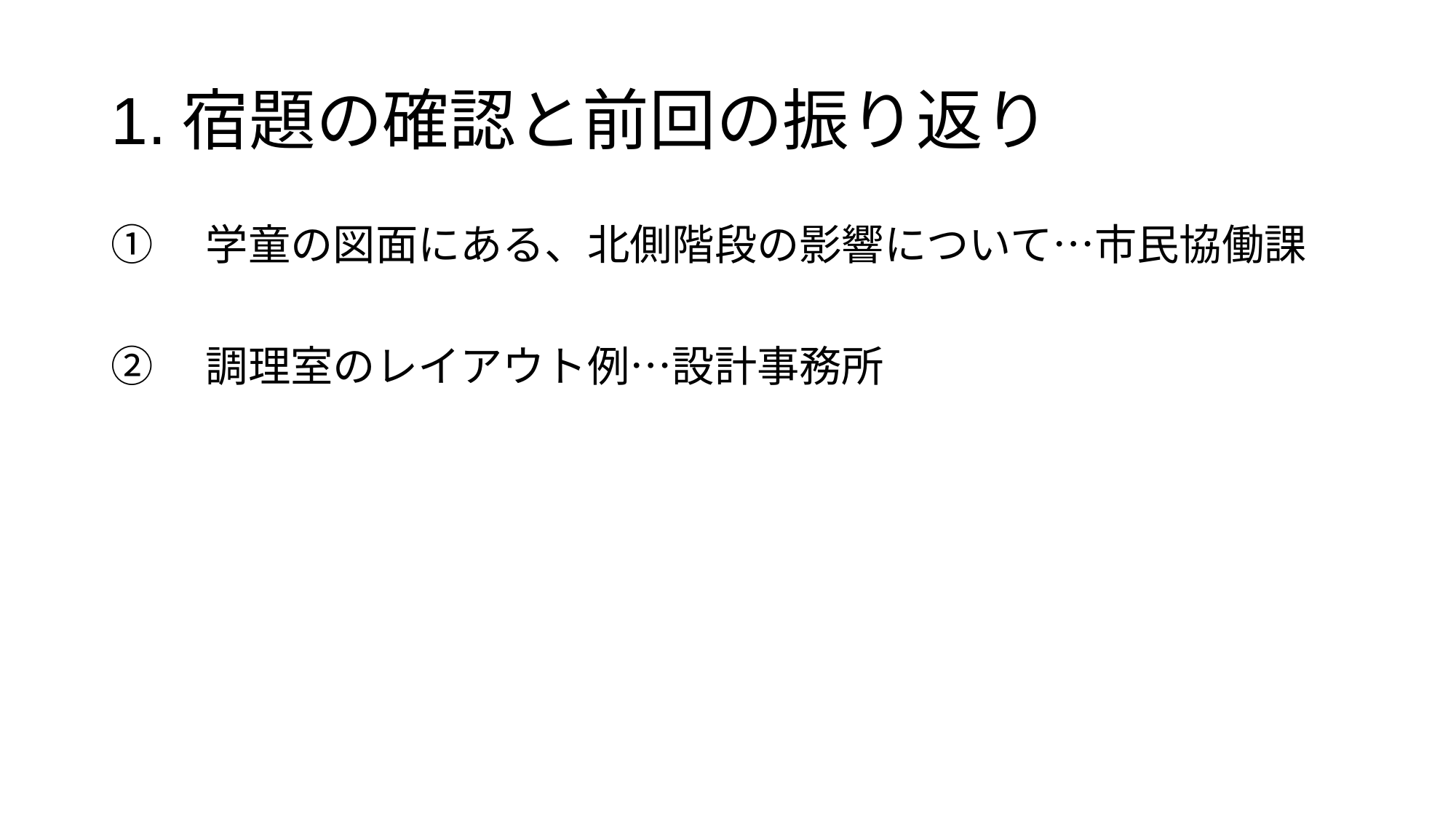

# 1.宿題の確認と前回の振り返り
①　学童の図面にある、北側階段の影響について…市民協働課

②　調理室のレイアウト例…設計事務所